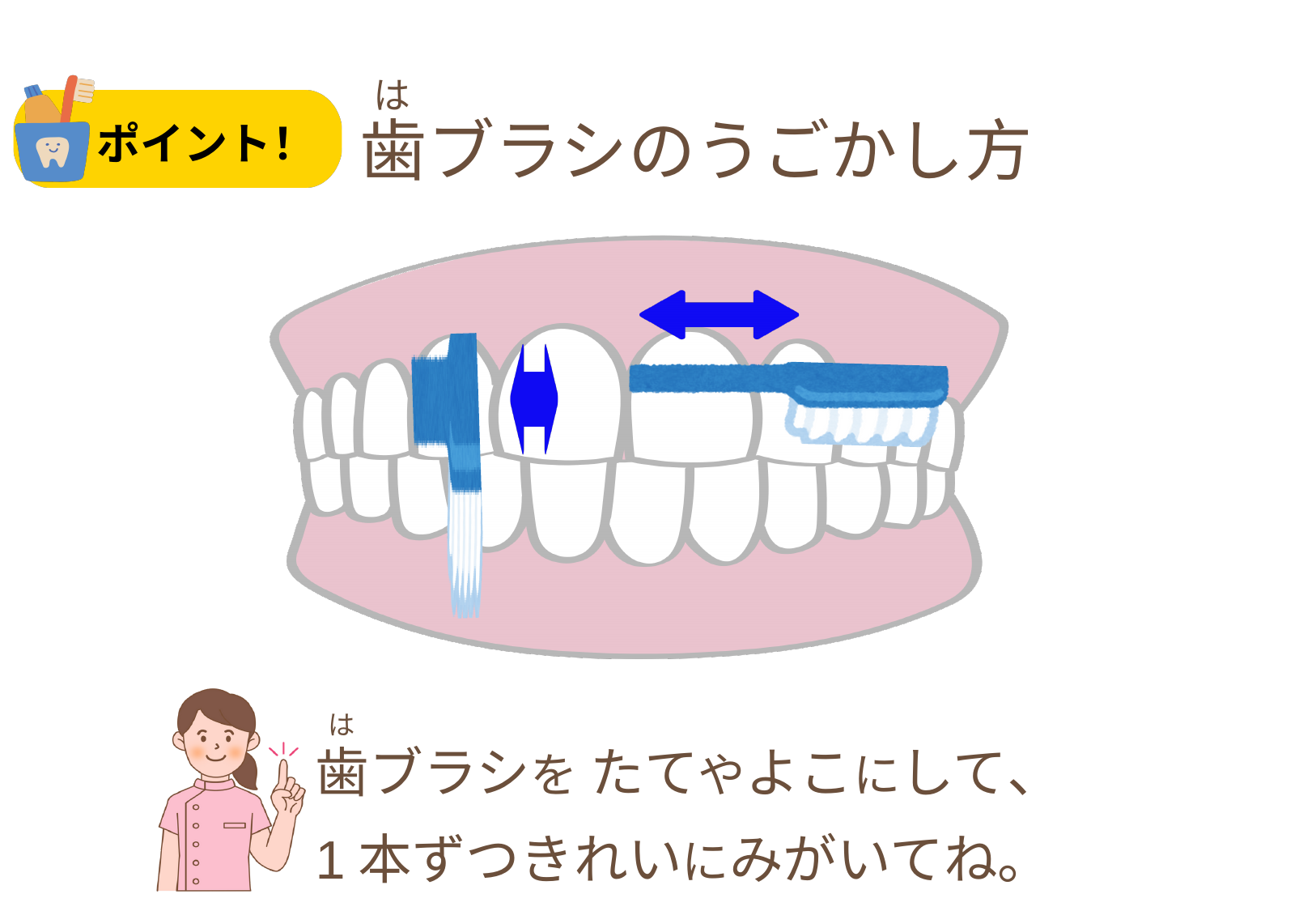

は
歯ブラシのうごかし方

ポイント！

は
歯ブラシを たてやよこにして、
1本ずつきれいにみがいてね。